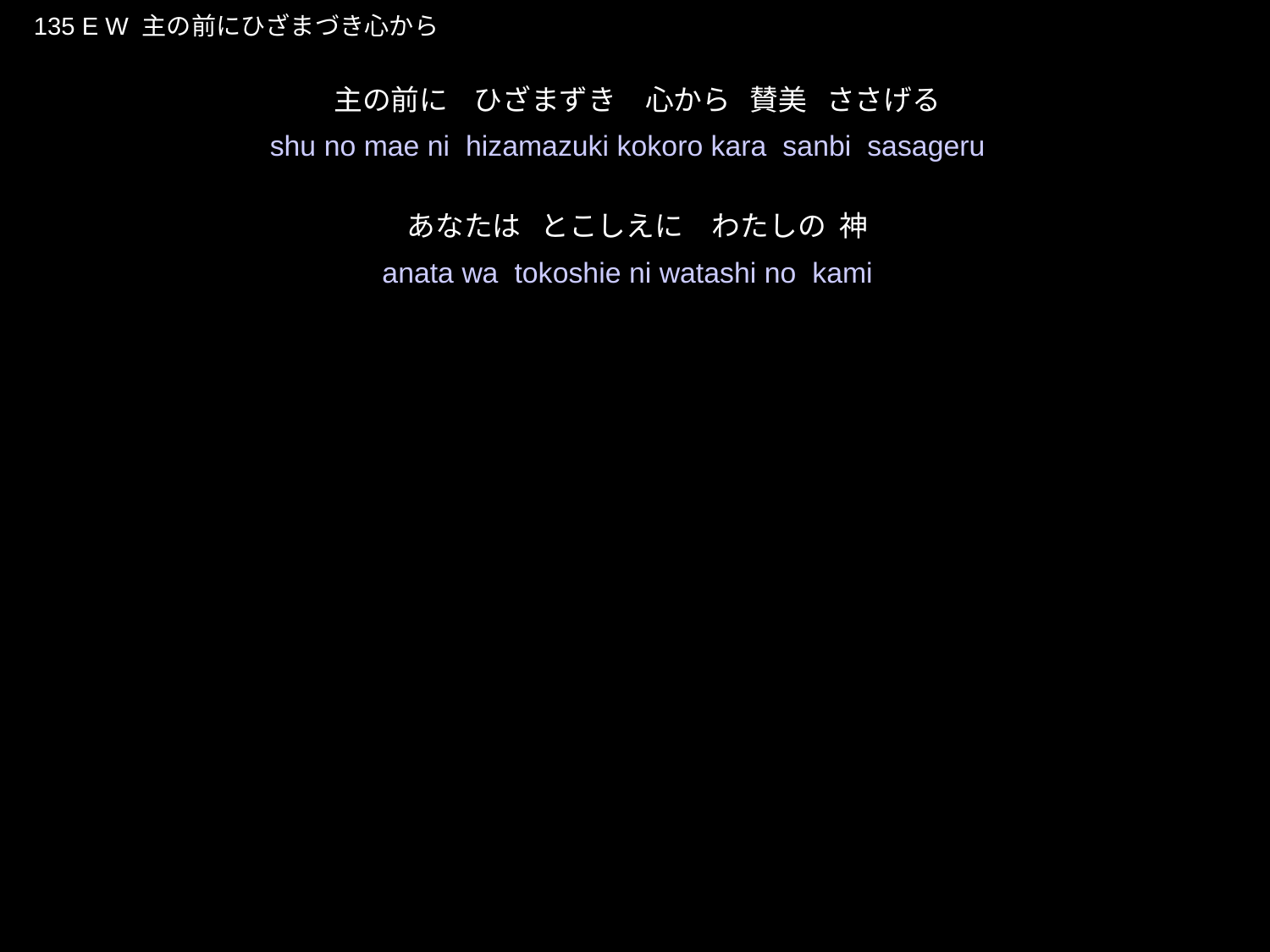

しゅのまえにひざまづきこころから
★W
135 E W 主の前にひざまづき心から
主の前に    ひざまずき　心から   賛美   ささげる
あなたは   とこしえに　わたしの  神
★３
shu no mae ni  hizamazuki kokoro kara  sanbi  sasageru
anata wa  tokoshie ni watashi no  kami